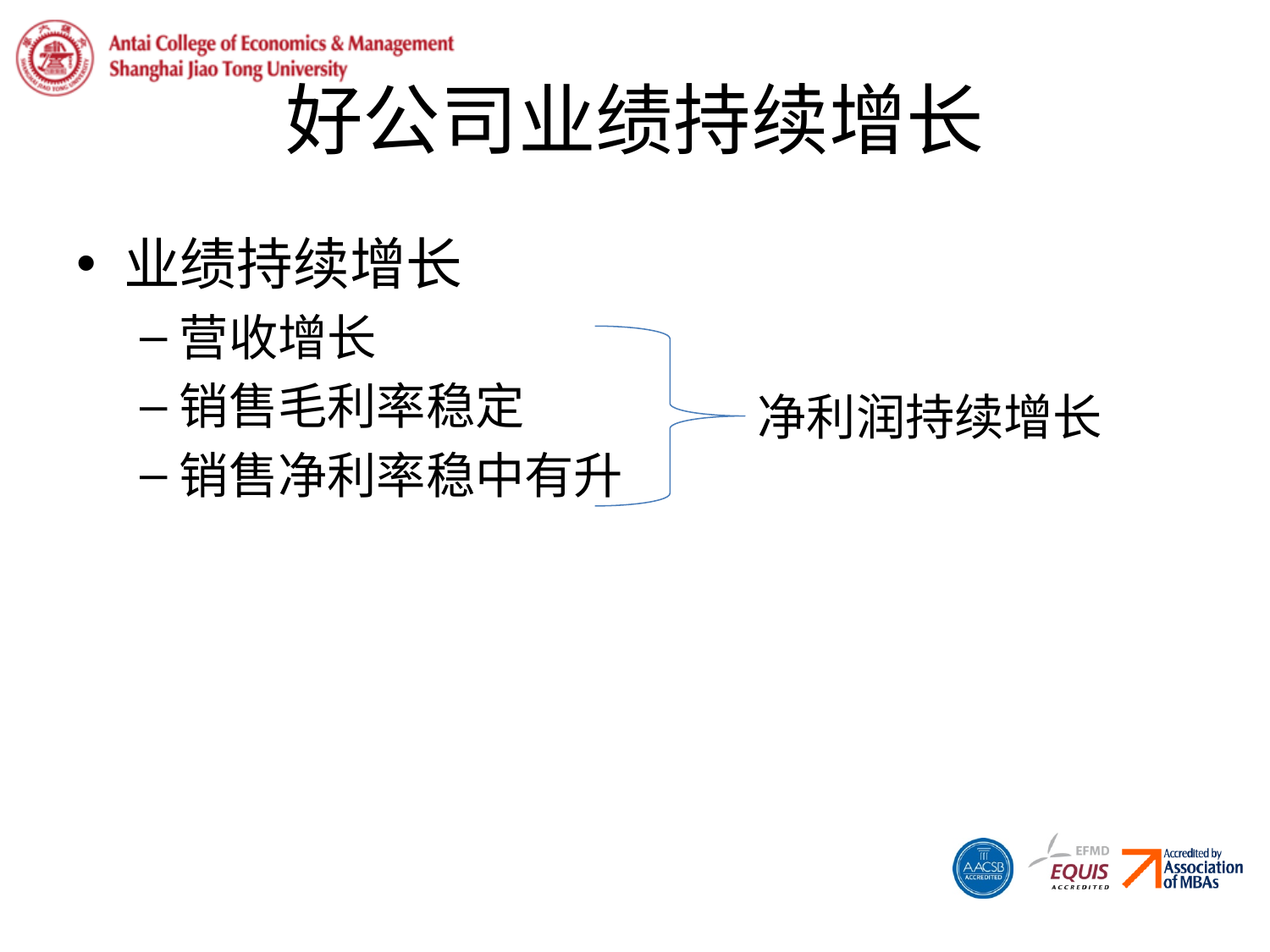

# 好公司业绩持续增长
业绩持续增长
营收增长
销售毛利率稳定
销售净利率稳中有升

净利润持续增长